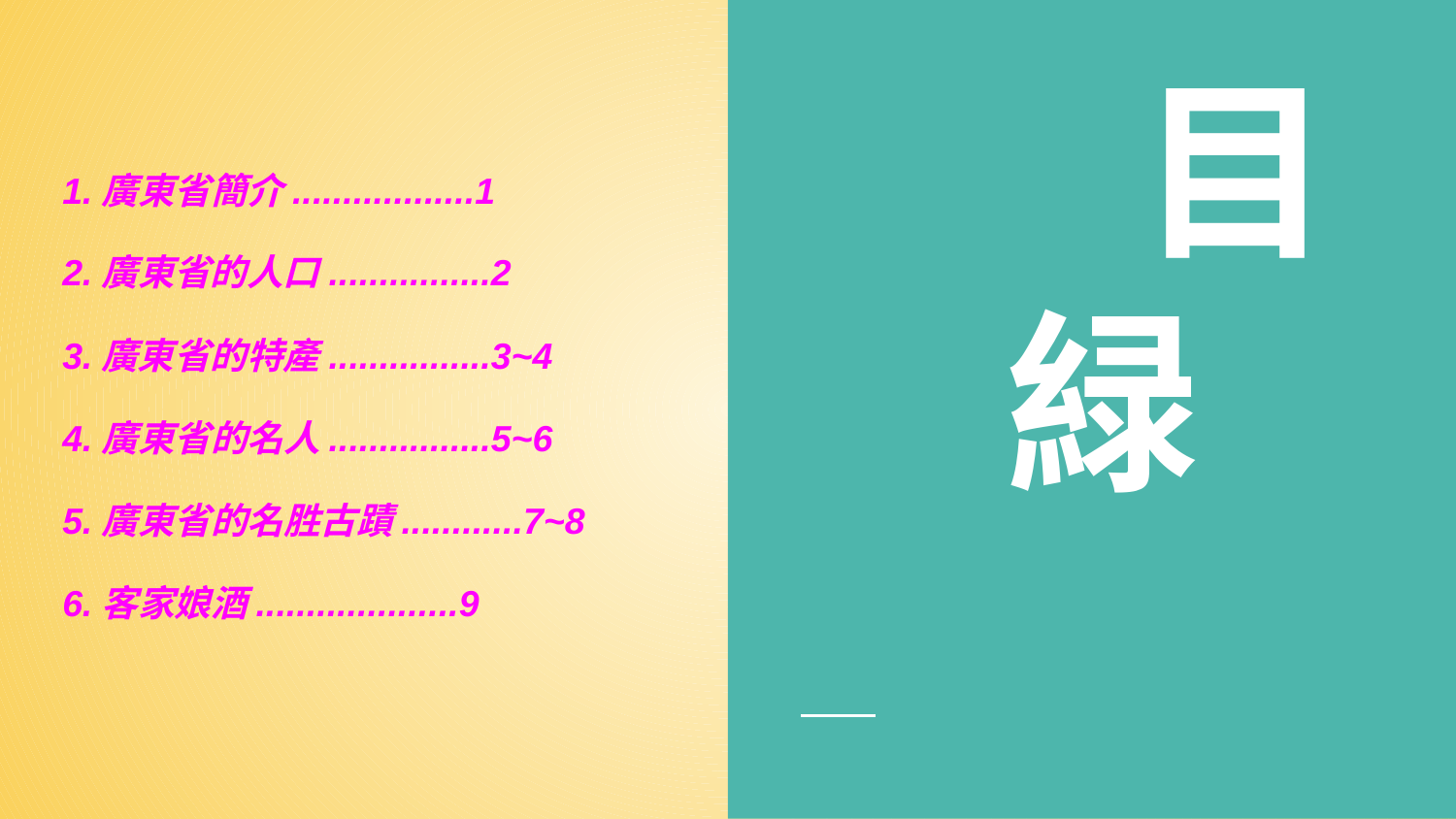

1.廣東省簡介..................1
2.廣東省的人口................2
3.廣東省的特產................3~4
4.廣東省的名人................5~6
5.廣東省的名胜古蹟............7~8
6.客家娘酒....................9

# 目緑